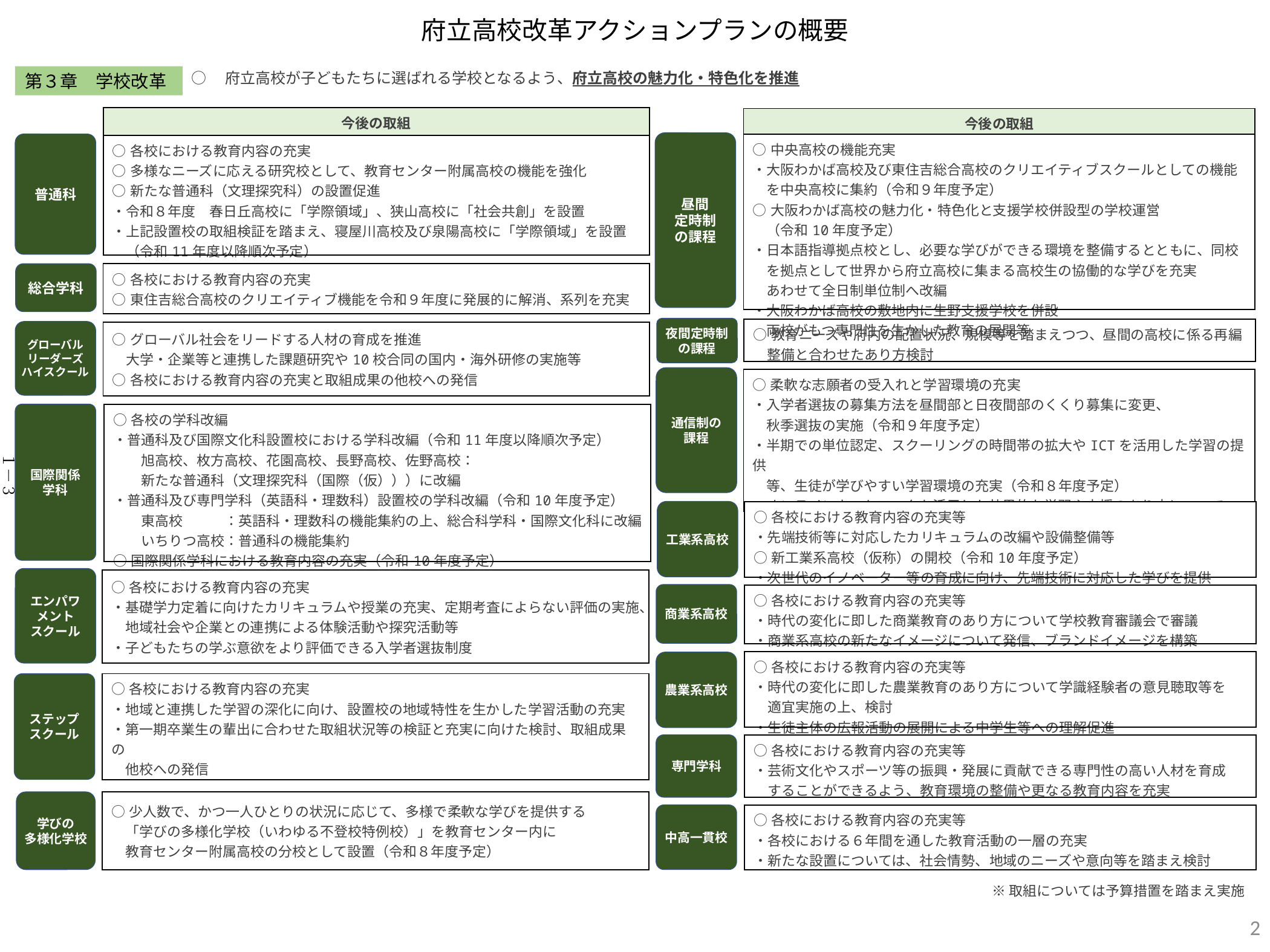

府立高校改革アクションプランの概要
○　府立高校が子どもたちに選ばれる学校となるよう、府立高校の魅力化・特色化を推進
第３章　学校改革
| 今後の取組 |
| --- |
| ○各校における教育内容の充実 ○多様なニーズに応える研究校として、教育センター附属高校の機能を強化 ○新たな普通科（文理探究科）の設置促進 ・令和８年度　春日丘高校に「学際領域」、狭山高校に「社会共創」を設置 ・上記設置校の取組検証を踏まえ、寝屋川高校及び泉陽高校に「学際領域」を設置 　（令和11年度以降順次予定） |
| 今後の取組 |
| --- |
| ○中央高校の機能充実 ・大阪わかば高校及び東住吉総合高校のクリエイティブスクールとしての機能 　を中央高校に集約（令和９年度予定） ○大阪わかば高校の魅力化・特色化と支援学校併設型の学校運営 　（令和10年度予定） ・日本語指導拠点校とし、必要な学びができる環境を整備するとともに、同校 　を拠点として世界から府立高校に集まる高校生の協働的な学びを充実 　あわせて全日制単位制へ改編 ・大阪わかば高校の敷地内に生野支援学校を併設 　両校がもつ専門性を生かした教育の展開等 |
昼間
定時制
の課程
普通科
総合学科
| ○各校における教育内容の充実 ○東住吉総合高校のクリエイティブ機能を令和９年度に発展的に解消、系列を充実 |
| --- |
夜間定時制の課程
| ○教育ニーズや府内の配置状況、規模等を踏まえつつ、昼間の高校に係る再編 　整備と合わせたあり方検討 |
| --- |
グローバルリーダーズ
ハイスクール
| ○グローバル社会をリードする人材の育成を推進 　大学・企業等と連携した課題研究や10校合同の国内・海外研修の実施等 ○各校における教育内容の充実と取組成果の他校への発信 |
| --- |
通信制の
課程
| ○柔軟な志願者の受入れと学習環境の充実 ・入学者選抜の募集方法を昼間部と日夜間部のくくり募集に変更、 　秋季選抜の実施（令和９年度予定） ・半期での単位認定、スクーリングの時間帯の拡大やICTを活用した学習の提供 　等、生徒が学びやすい学習環境の充実（令和８年度予定） ・オンラインネットワークを活用した効果的な学習や支援のあり方について 　幅広い観点から研究を実施 |
| --- |
国際関係
学科
| ○各校の学科改編 ・普通科及び国際文化科設置校における学科改編（令和11年度以降順次予定） 　　旭高校、枚方高校、花園高校、長野高校、佐野高校： 　　新たな普通科（文理探究科（国際（仮）））に改編 ・普通科及び専門学科（英語科・理数科）設置校の学科改編（令和10年度予定） 　　東高校　　　：英語科・理数科の機能集約の上、総合科学科・国際文化科に改編 　　いちりつ高校：普通科の機能集約 ○国際関係学科における教育内容の充実（令和10年度予定） |
| --- |
１－３
工業系高校
| ○各校における教育内容の充実等 ・先端技術等に対応したカリキュラムの改編や設備整備等 ○新工業系高校（仮称）の開校（令和10年度予定） ・次世代のイノベーター等の育成に向け、先端技術に対応した学びを提供 |
| --- |
エンパワ
メント
スクール
| ○各校における教育内容の充実 ・基礎学力定着に向けたカリキュラムや授業の充実、定期考査によらない評価の実施、 　地域社会や企業との連携による体験活動や探究活動等 ・子どもたちの学ぶ意欲をより評価できる入学者選抜制度 |
| --- |
商業系高校
| ○各校における教育内容の充実等 ・時代の変化に即した商業教育のあり方について学校教育審議会で審議 ・商業系高校の新たなイメージについて発信、ブランドイメージを構築 |
| --- |
| ○各校における教育内容の充実等 ・時代の変化に即した農業教育のあり方について学識経験者の意見聴取等を 　適宜実施の上、検討 ・生徒主体の広報活動の展開による中学生等への理解促進 |
| --- |
農業系高校
ステップ
スクール
| ○各校における教育内容の充実 ・地域と連携した学習の深化に向け、設置校の地域特性を生かした学習活動の充実 ・第一期卒業生の輩出に合わせた取組状況等の検証と充実に向けた検討、取組成果の 　他校への発信 |
| --- |
専門学科
| ○各校における教育内容の充実等 ・芸術文化やスポーツ等の振興・発展に貢献できる専門性の高い人材を育成 　することができるよう、教育環境の整備や更なる教育内容を充実 |
| --- |
学びの
多様化学校
| ○少人数で、かつ一人ひとりの状況に応じて、多様で柔軟な学びを提供する 　「学びの多様化学校（いわゆる不登校特例校）」を教育センター内に 　教育センター附属高校の分校として設置（令和８年度予定） |
| --- |
中高一貫校
| ○各校における教育内容の充実等 ・各校における６年間を通した教育活動の一層の充実 ・新たな設置については、社会情勢、地域のニーズや意向等を踏まえ検討 |
| --- |
※取組については予算措置を踏まえ実施
2